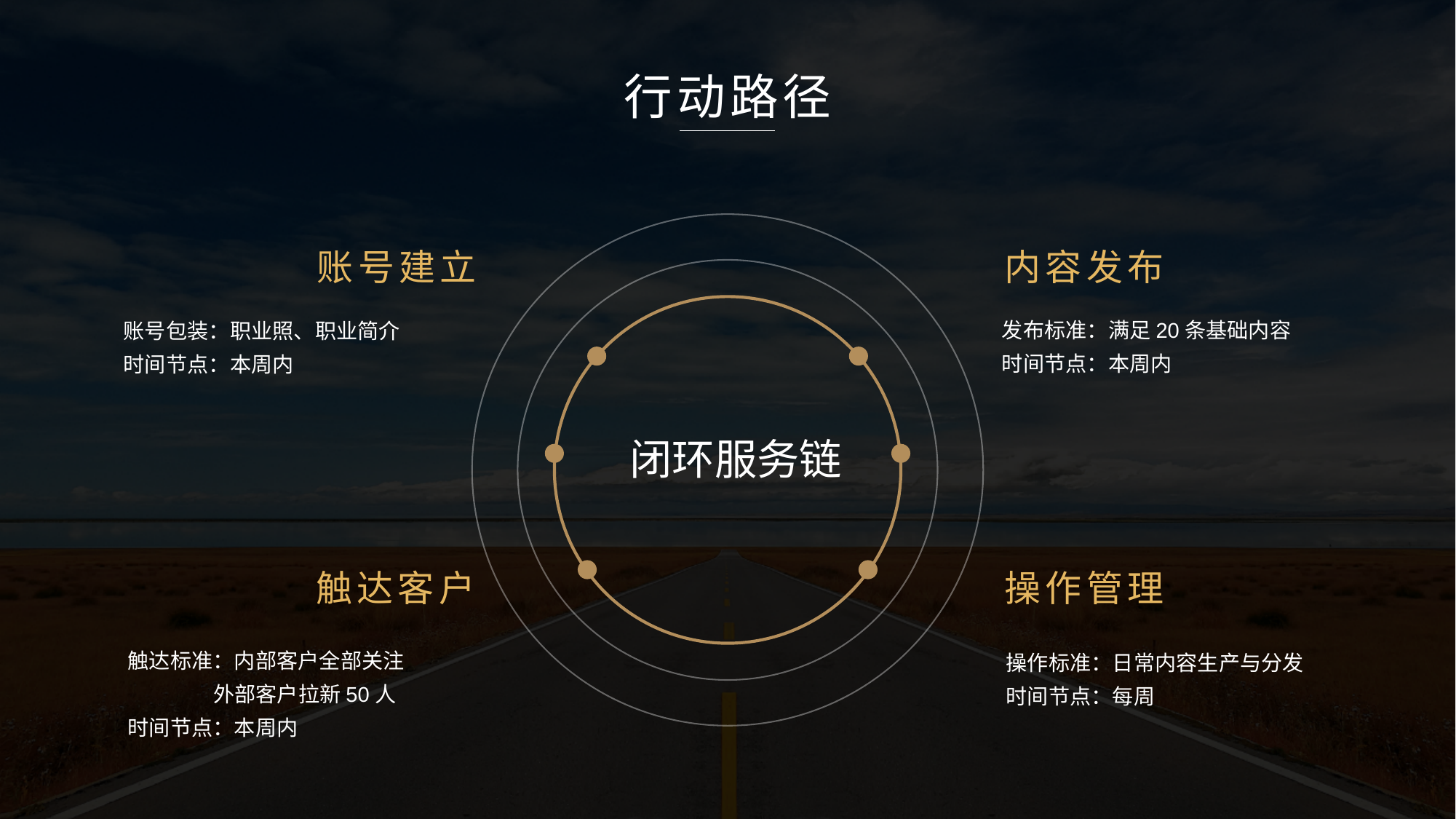

行动路径

账号建立
内容发布

发布标准：满足20条基础内容
时间节点：本周内
账号包装：职业照、职业简介
时间节点：本周内
闭环服务链
触达客户
操作管理
触达标准：内部客户全部关注
                 外部客户拉新50人
时间节点：本周内
操作标准：日常内容生产与分发
时间节点：每周